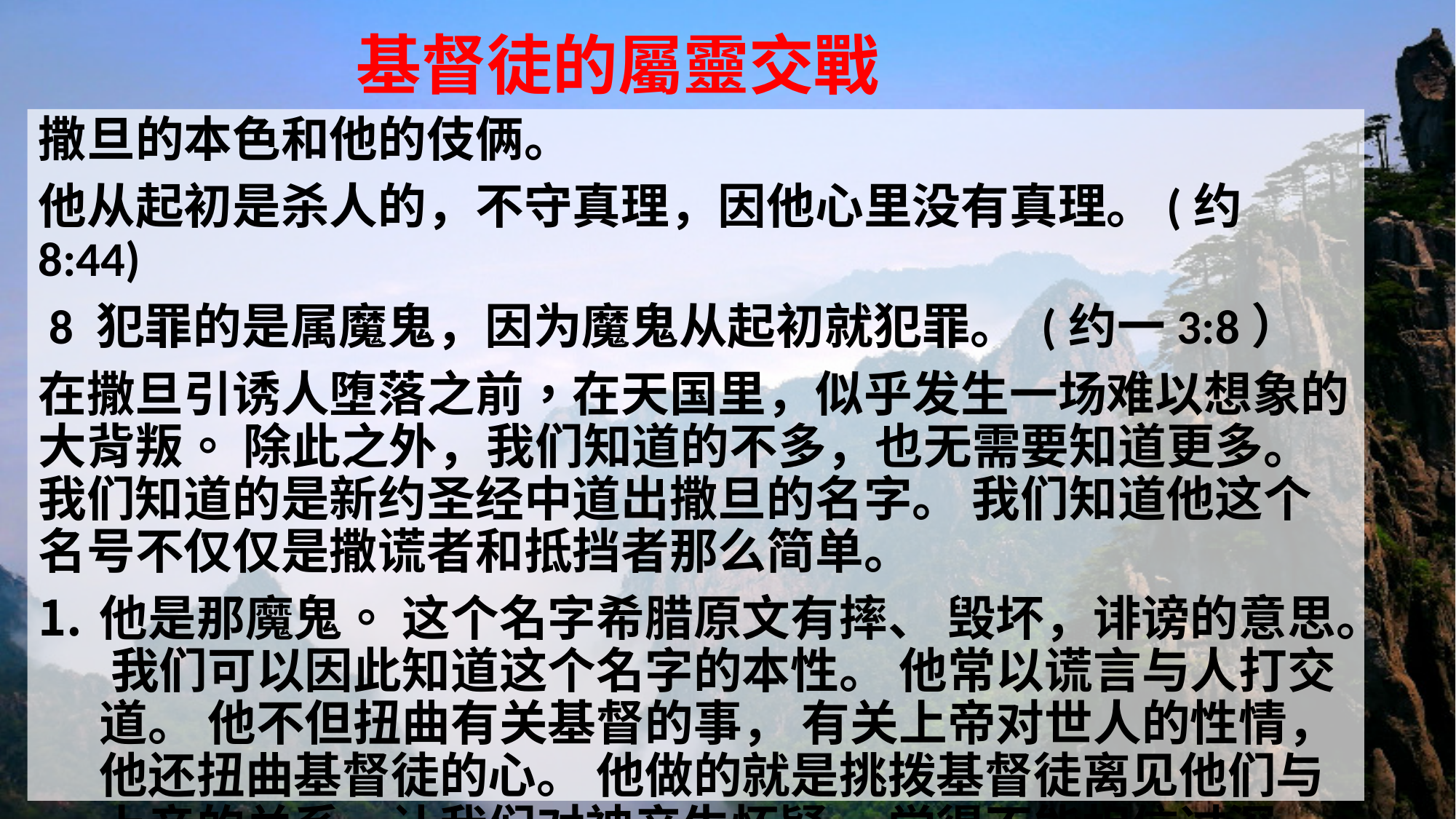

# 基督徒的屬靈交戰
撒旦的本色和他的伎俩。
他从起初是杀人的，不守真理，因他心里没有真理。(约8:44)
 8 犯罪的是属魔鬼，因为魔鬼从起初就犯罪。 (约一3:8）
在撒旦引诱人堕落之前，在天国里，似乎发生一场难以想象的大背叛。 除此之外，我们知道的不多，也无需要知道更多。 我们知道的是新约圣经中道出撒旦的名字。 我们知道他这个名号不仅仅是撒谎者和抵挡者那么简单。
他是那魔鬼。 这个名字希腊原文有摔、 毁坏，诽谤的意思。 我们可以因此知道这个名字的本性。 他常以谎言与人打交道。 他不但扭曲有关基督的事， 有关上帝对世人的性情，他还扭曲基督徒的心。 他做的就是挑拨基督徒离见他们与上帝的关系，让我们对神产生怀疑， 觉得不能相信过深。